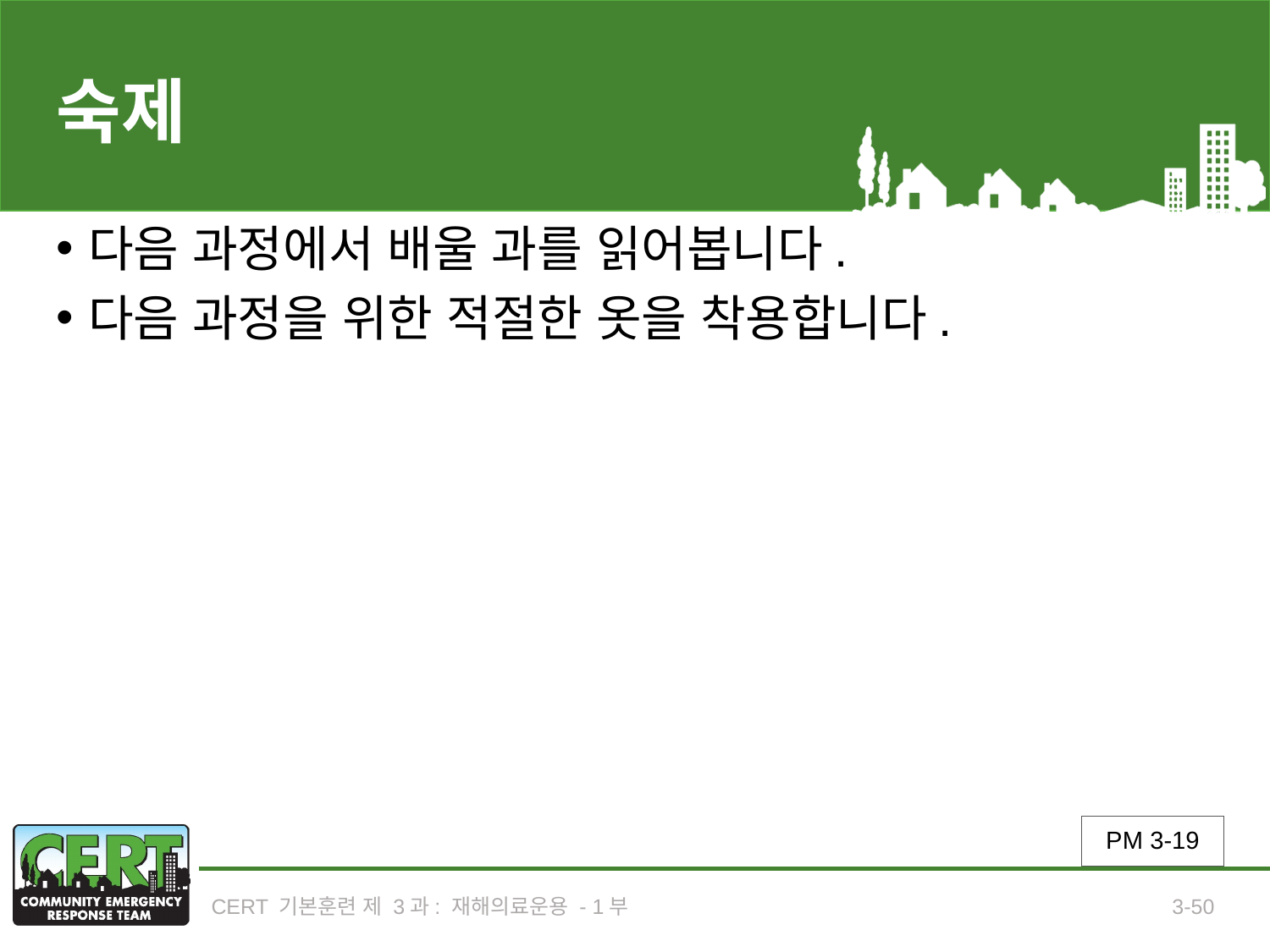

# 숙제
다음 과정에서 배울 과를 읽어봅니다.
다음 과정을 위한 적절한 옷을 착용합니다.
PM 3-19
CERT 기본훈련 제 3과: 재해의료운용 - 1부
3-50